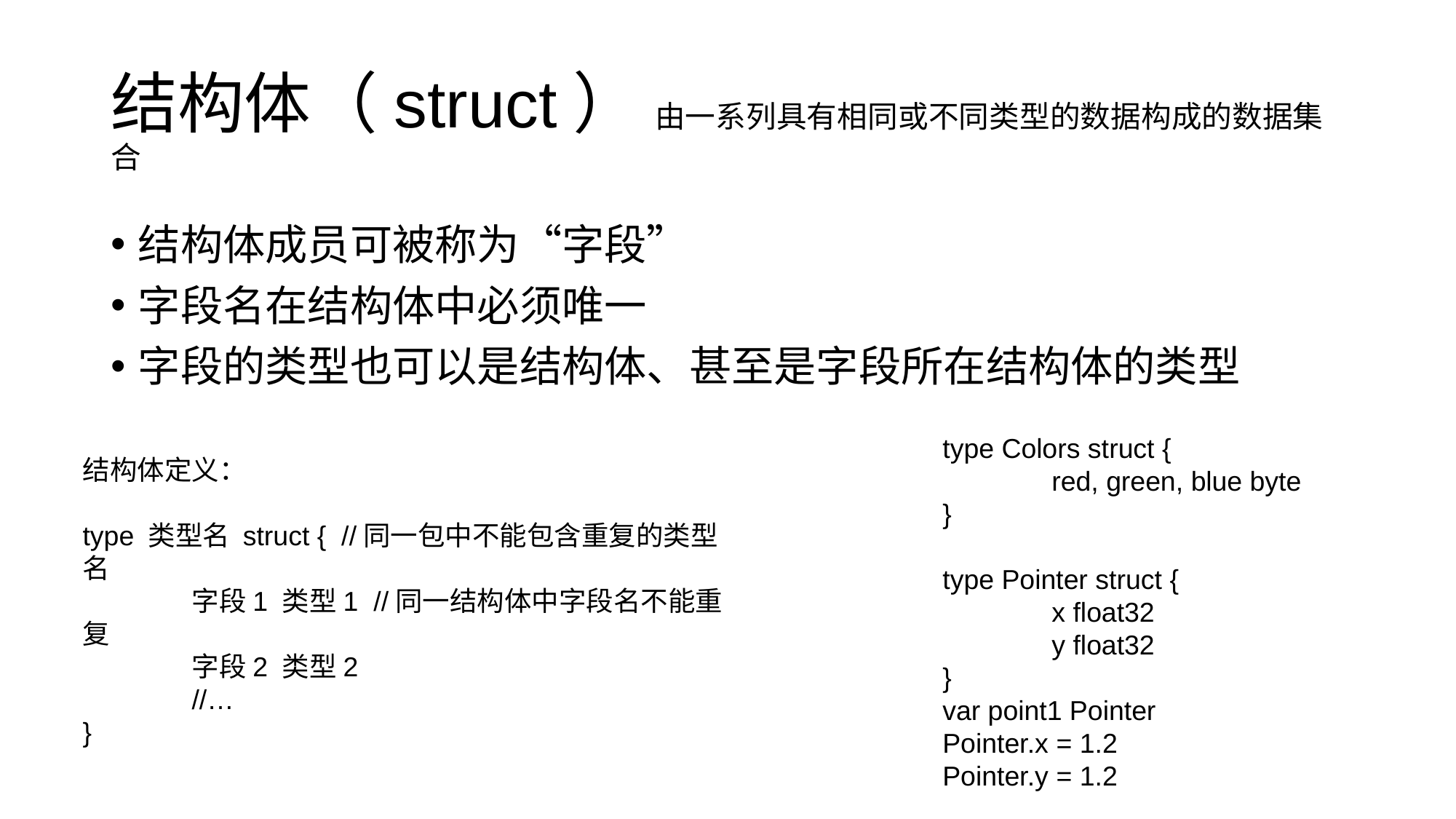

# 结构体（struct） 由一系列具有相同或不同类型的数据构成的数据集合
结构体成员可被称为“字段”
字段名在结构体中必须唯一
字段的类型也可以是结构体、甚至是字段所在结构体的类型
type Colors struct {
	red, green, blue byte
}

type Pointer struct {
	x float32
	y float32
}
var point1 Pointer
Pointer.x = 1.2
Pointer.y = 1.2
结构体定义：

type 类型名 struct {  //同一包中不能包含重复的类型名
	字段1 类型1  //同一结构体中字段名不能重复
	字段2 类型2
	//…
}